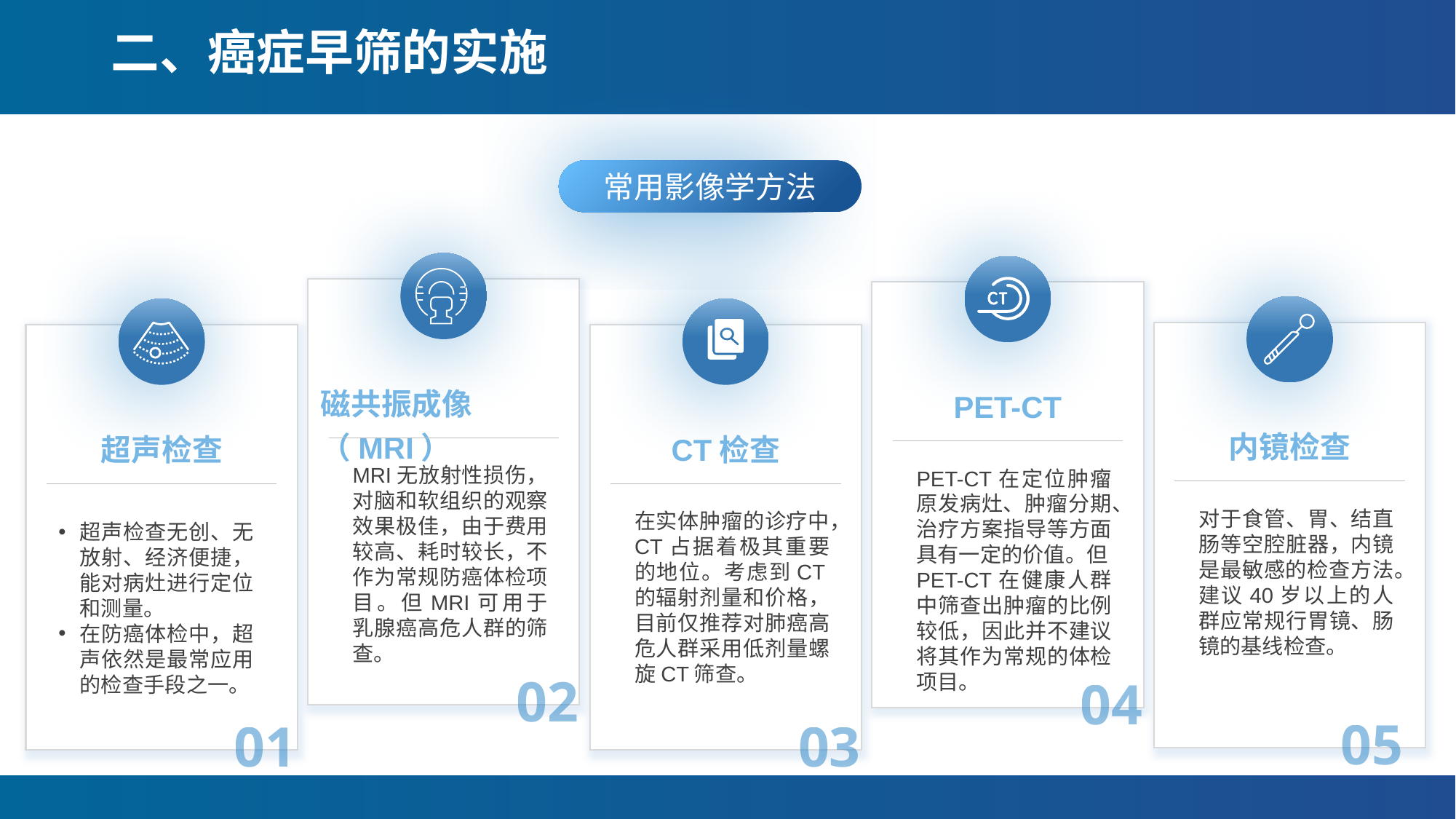

# 二、癌症早筛的实施
常用影像学方法

磁共振成像（MRI）
PET-CT
内镜检查
超声检查
CT检查
MRI无放射性损伤，对脑和软组织的观察效果极佳，由于费用较高、耗时较长，不作为常规防癌体检项目。但MRI可用于乳腺癌高危人群的筛查。
PET-CT在定位肿瘤原发病灶、肿瘤分期、治疗方案指导等方面具有一定的价值。但PET-CT在健康人群中筛查出肿瘤的比例较低，因此并不建议将其作为常规的体检项目。
对于食管、胃、结直肠等空腔脏器，内镜是最敏感的检查方法。建议40岁以上的人群应常规行胃镜、肠镜的基线检查。
在实体肿瘤的诊疗中，CT占据着极其重要的地位。考虑到CT的辐射剂量和价格，目前仅推荐对肺癌高危人群采用低剂量螺旋CT筛查。
超声检查无创、无放射、经济便捷，能对病灶进行定位和测量。
在防癌体检中，超声依然是最常应用的检查手段之一。
02
04
05
01
03